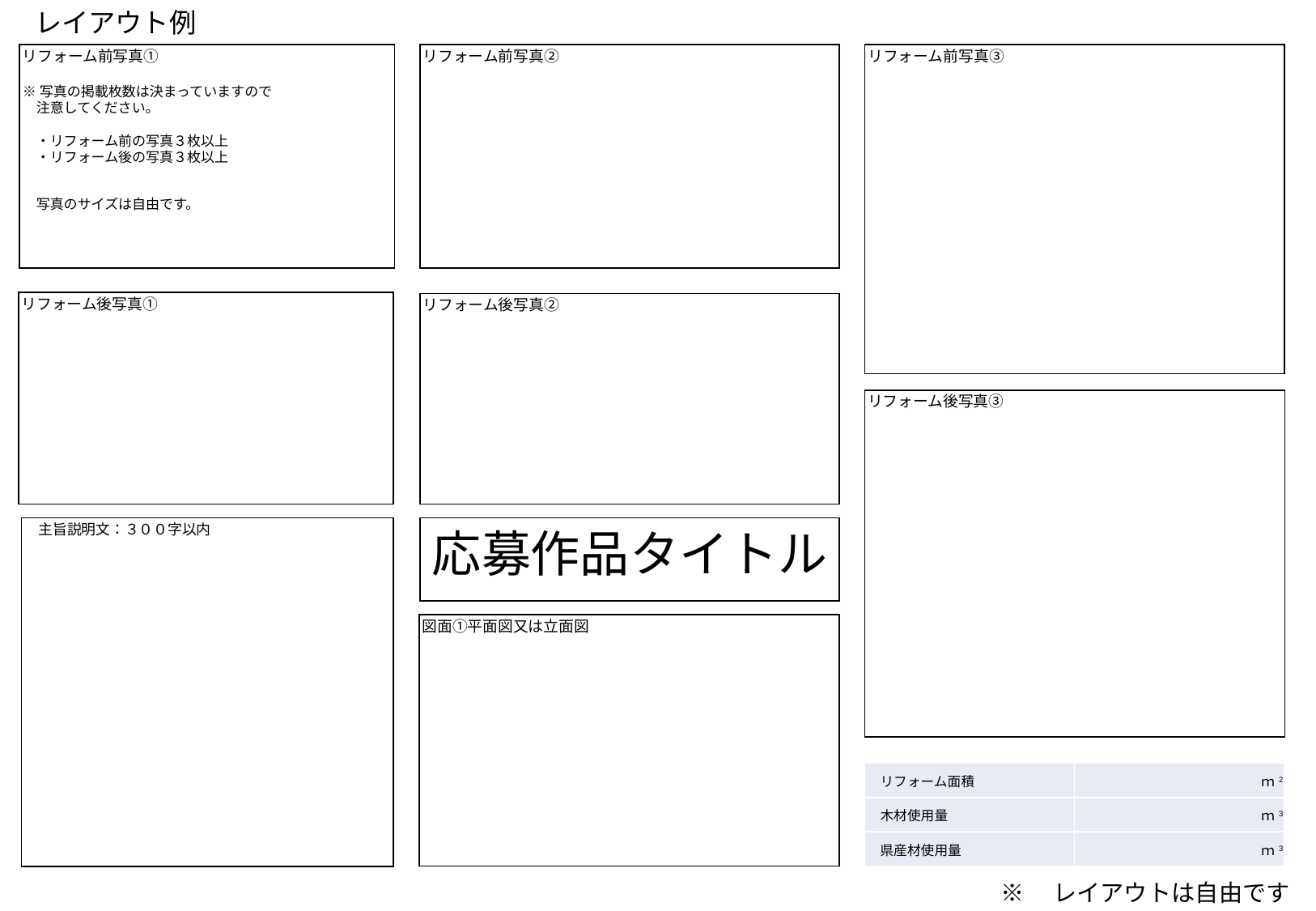

レイアウト例
リフォーム前写真②

リフォーム前写真①

※写真の掲載枚数は決まっていますので
　注意してください。

　・リフォーム前の写真３枚以上
　・リフォーム後の写真３枚以上

　写真のサイズは自由です。
リフォーム前写真③

リフォーム後写真②

リフォーム後写真①

リフォーム後写真③

　主旨説明文：３００字以内

応募作品タイトル
図面①平面図又は立面図
| リフォーム面積 | ｍ2 |
| --- | --- |
| 木材使用量 | ｍ3 |
| 県産材使用量 | ｍ3 |
※　レイアウトは自由です